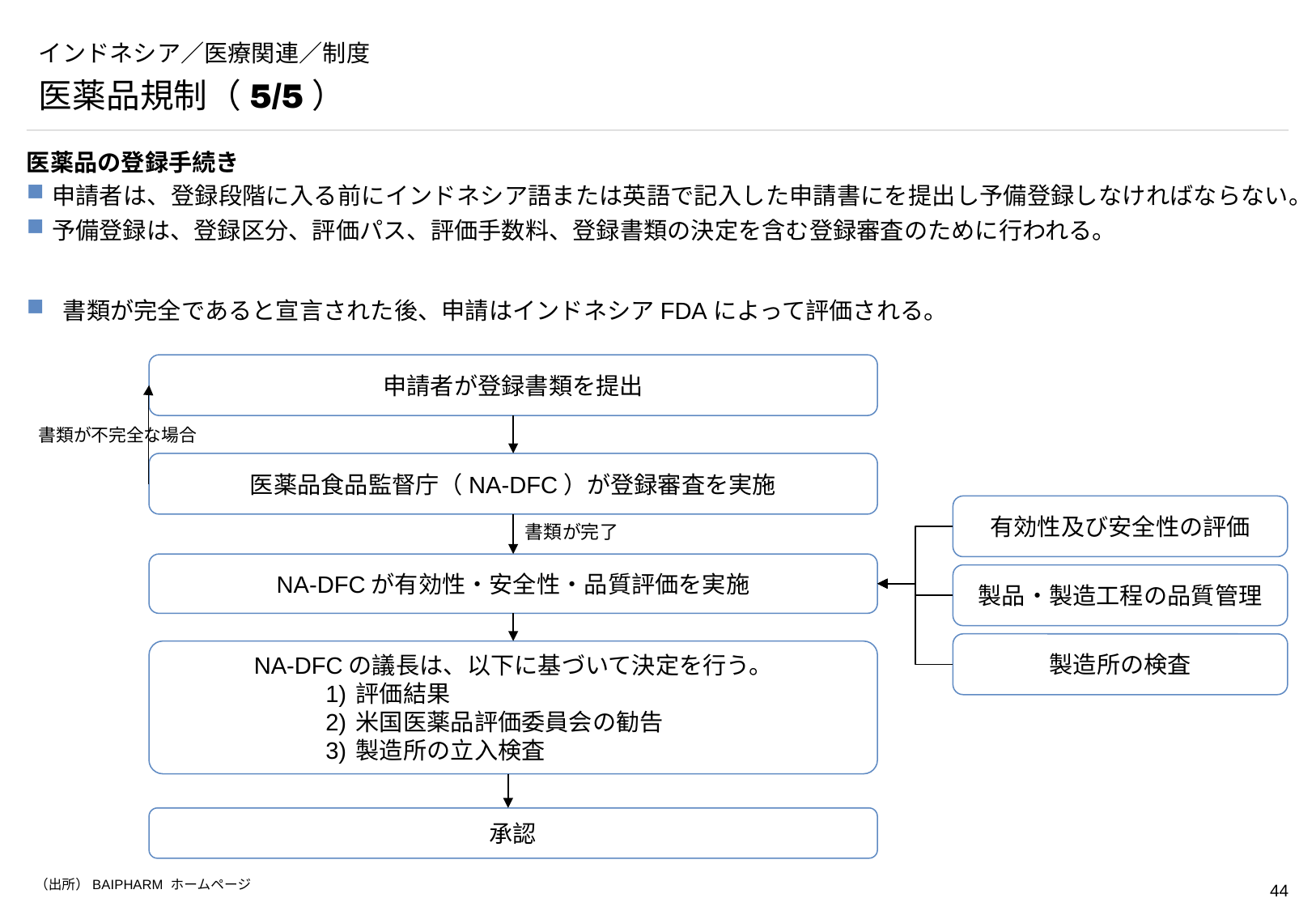

# インドネシア／医療関連／制度
医薬品規制（5/5）
医薬品の登録手続き
申請者は、登録段階に入る前にインドネシア語または英語で記入した申請書にを提出し予備登録しなければならない。
予備登録は、登録区分、評価パス、評価手数料、登録書類の決定を含む登録審査のために行われる。
 書類が完全であると宣言された後、申請はインドネシアFDAによって評価される。
申請者が登録書類を提出
書類が不完全な場合
医薬品食品監督庁（NA-DFC）が登録審査を実施
有効性及び安全性の評価
書類が完了
NA-DFCが有効性・安全性・品質評価を実施
製品・製造工程の品質管理
製造所の検査
NA-DFCの議長は、以下に基づいて決定を行う。
評価結果
米国医薬品評価委員会の勧告
製造所の立入検査
承認
（出所）BAIPHARM ホームページ